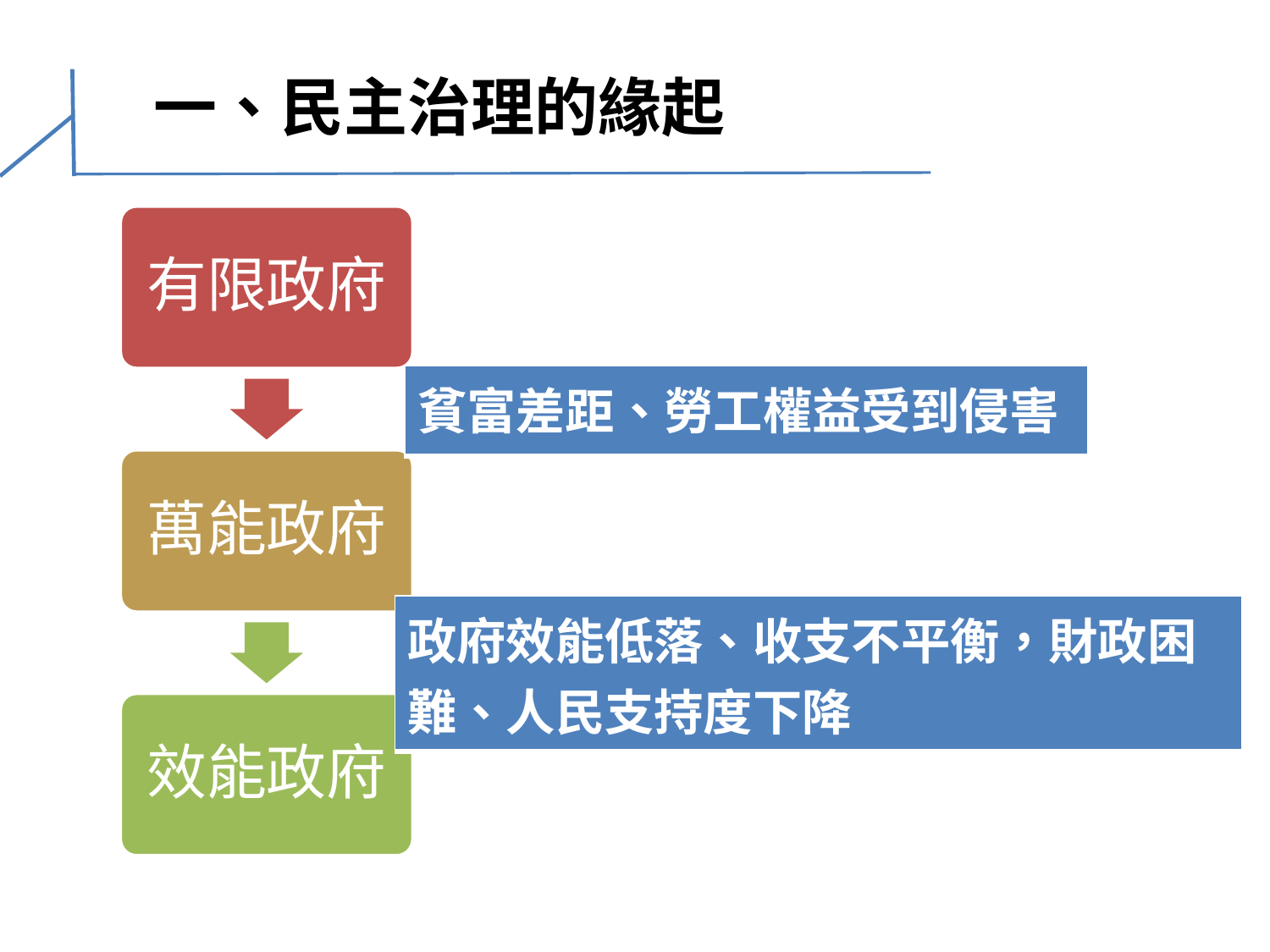

# 一、民主治理的緣起
有限政府

| 貧富差距、勞工權益受到侵害 |
| --- |
萬能政府

| 政府效能低落、收支不平衡，財政困難、人民支持度下降 |
| --- |
效能政府